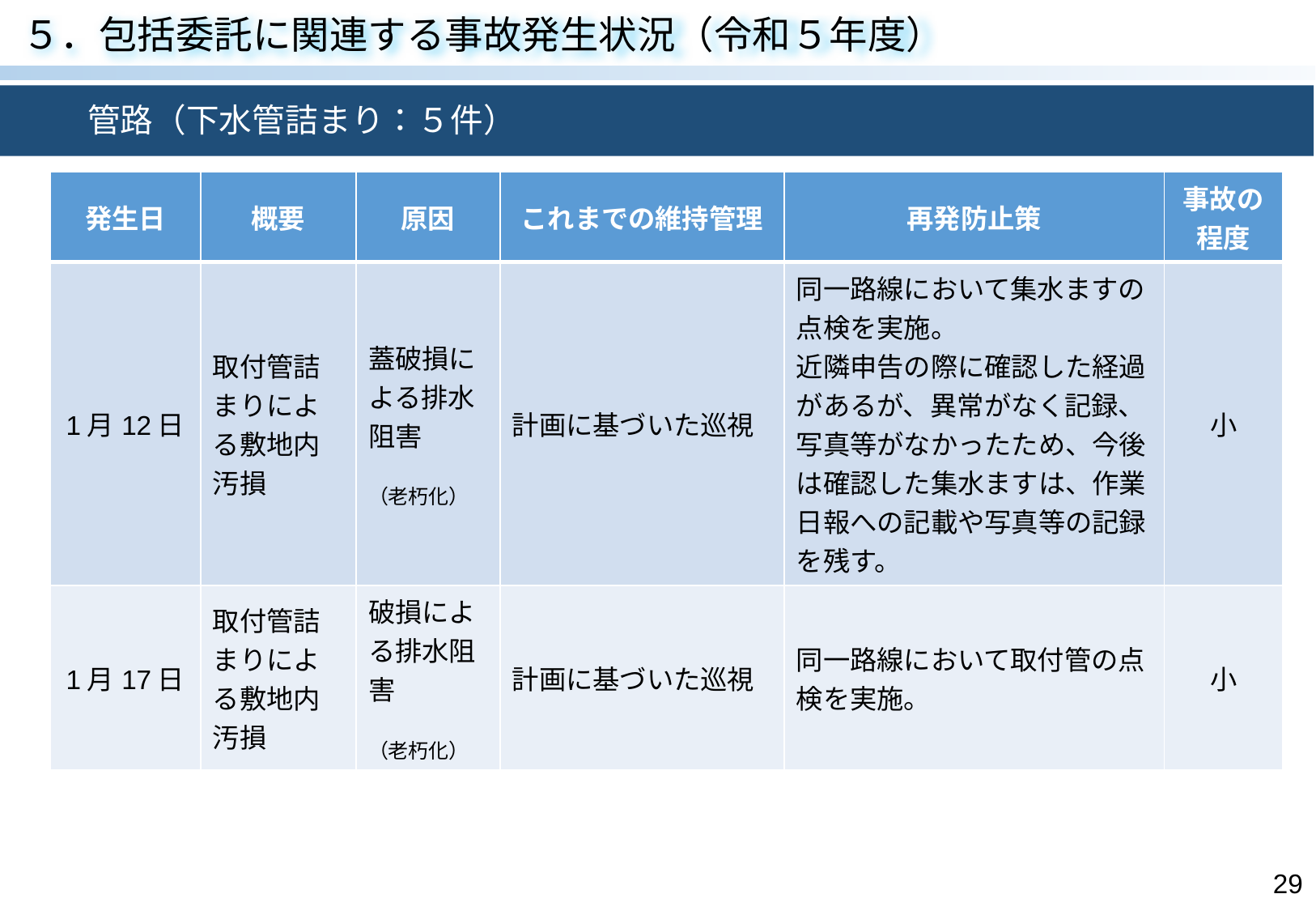

５．包括委託に関連する事故発生状況（令和５年度）
　　管路（下水管詰まり：５件）
| 発生日 | 概要 | 原因 | これまでの維持管理 | 再発防止策 | 事故の程度 |
| --- | --- | --- | --- | --- | --- |
| 1月12日 | 取付管詰まりによる敷地内汚損 | 蓋破損による排水阻害 （老朽化） | 計画に基づいた巡視 | 同一路線において集水ますの点検を実施。 近隣申告の際に確認した経過があるが、異常がなく記録、写真等がなかったため、今後は確認した集水ますは、作業日報への記載や写真等の記録を残す。 | 小 |
| 1月17日 | 取付管詰まりによる敷地内汚損 | 破損による排水阻害 （老朽化） | 計画に基づいた巡視 | 同一路線において取付管の点検を実施。 | 小 |
29